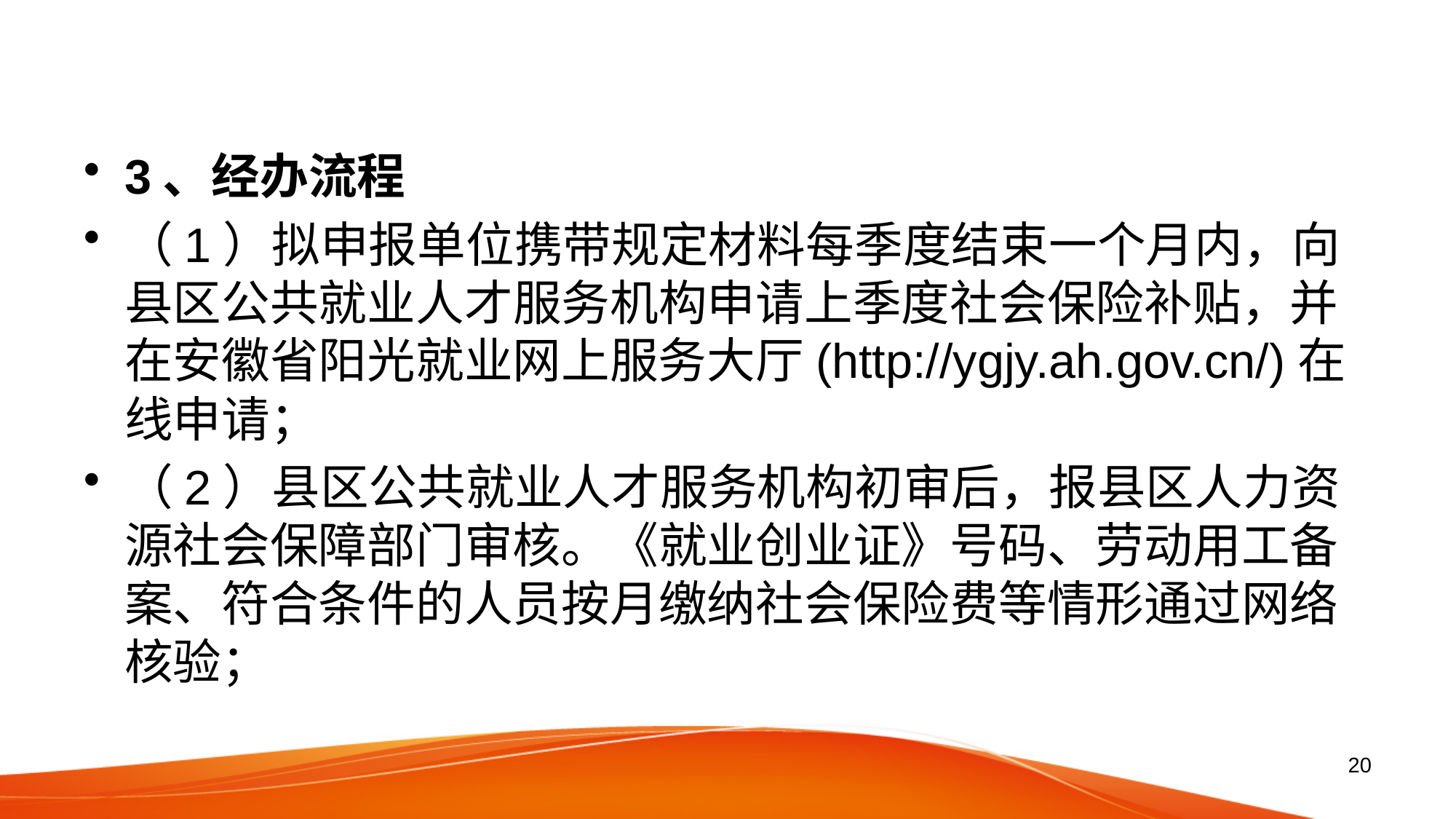

#
3、经办流程
（1）拟申报单位携带规定材料每季度结束一个月内，向县区公共就业人才服务机构申请上季度社会保险补贴，并在安徽省阳光就业网上服务大厅(http://ygjy.ah.gov.cn/)在线申请；
（2）县区公共就业人才服务机构初审后，报县区人力资源社会保障部门审核。《就业创业证》号码、劳动用工备案、符合条件的人员按月缴纳社会保险费等情形通过网络核验；

20